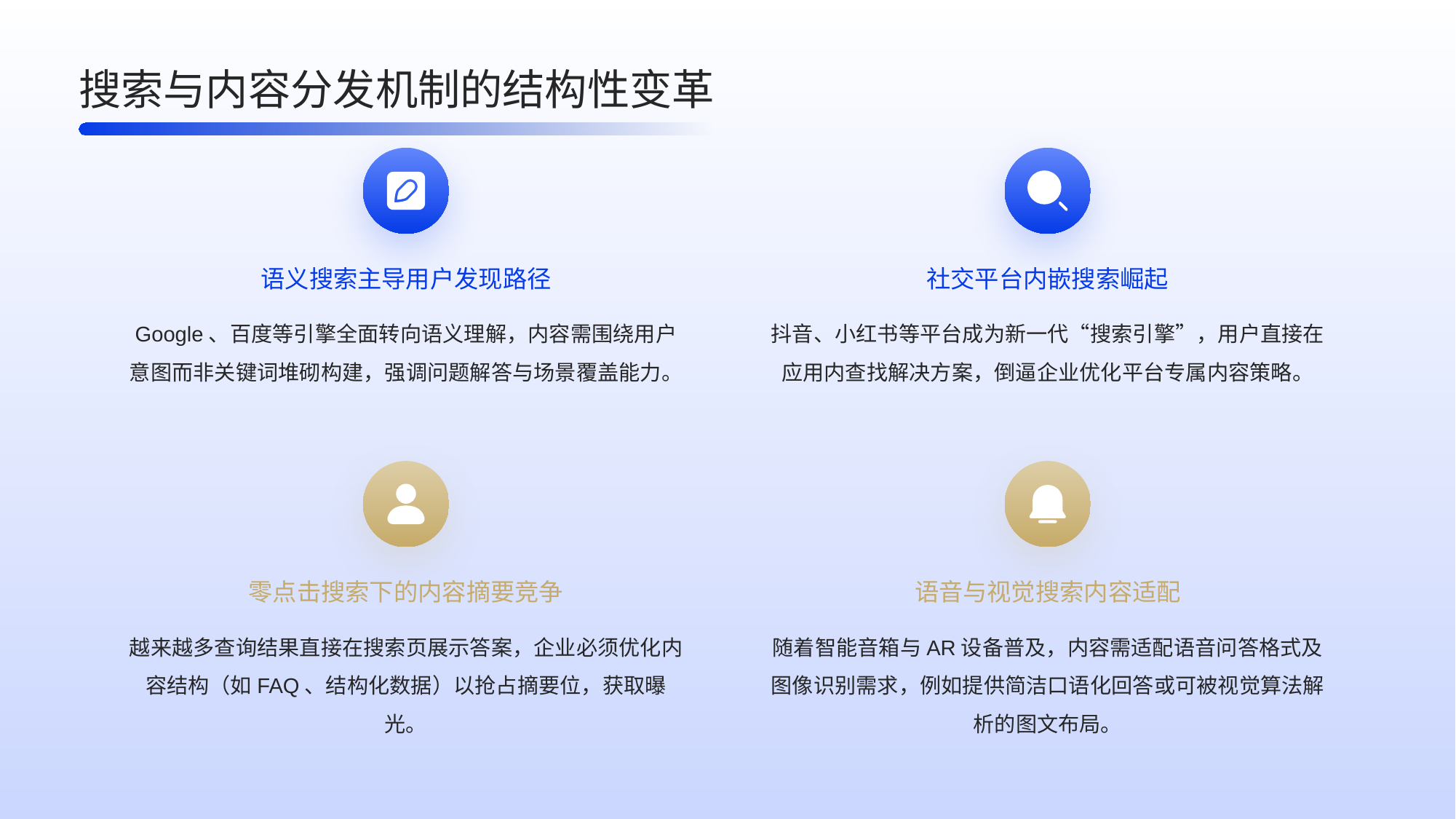

搜索与内容分发机制的结构性变革

语义搜索主导用户发现路径
社交平台内嵌搜索崛起
Google、百度等引擎全面转向语义理解，内容需围绕用户意图而非关键词堆砌构建，强调问题解答与场景覆盖能力。
抖音、小红书等平台成为新一代“搜索引擎”，用户直接在应用内查找解决方案，倒逼企业优化平台专属内容策略。

零点击搜索下的内容摘要竞争
语音与视觉搜索内容适配
越来越多查询结果直接在搜索页展示答案，企业必须优化内容结构（如FAQ、结构化数据）以抢占摘要位，获取曝光。
随着智能音箱与AR设备普及，内容需适配语音问答格式及图像识别需求，例如提供简洁口语化回答或可被视觉算法解析的图文布局。